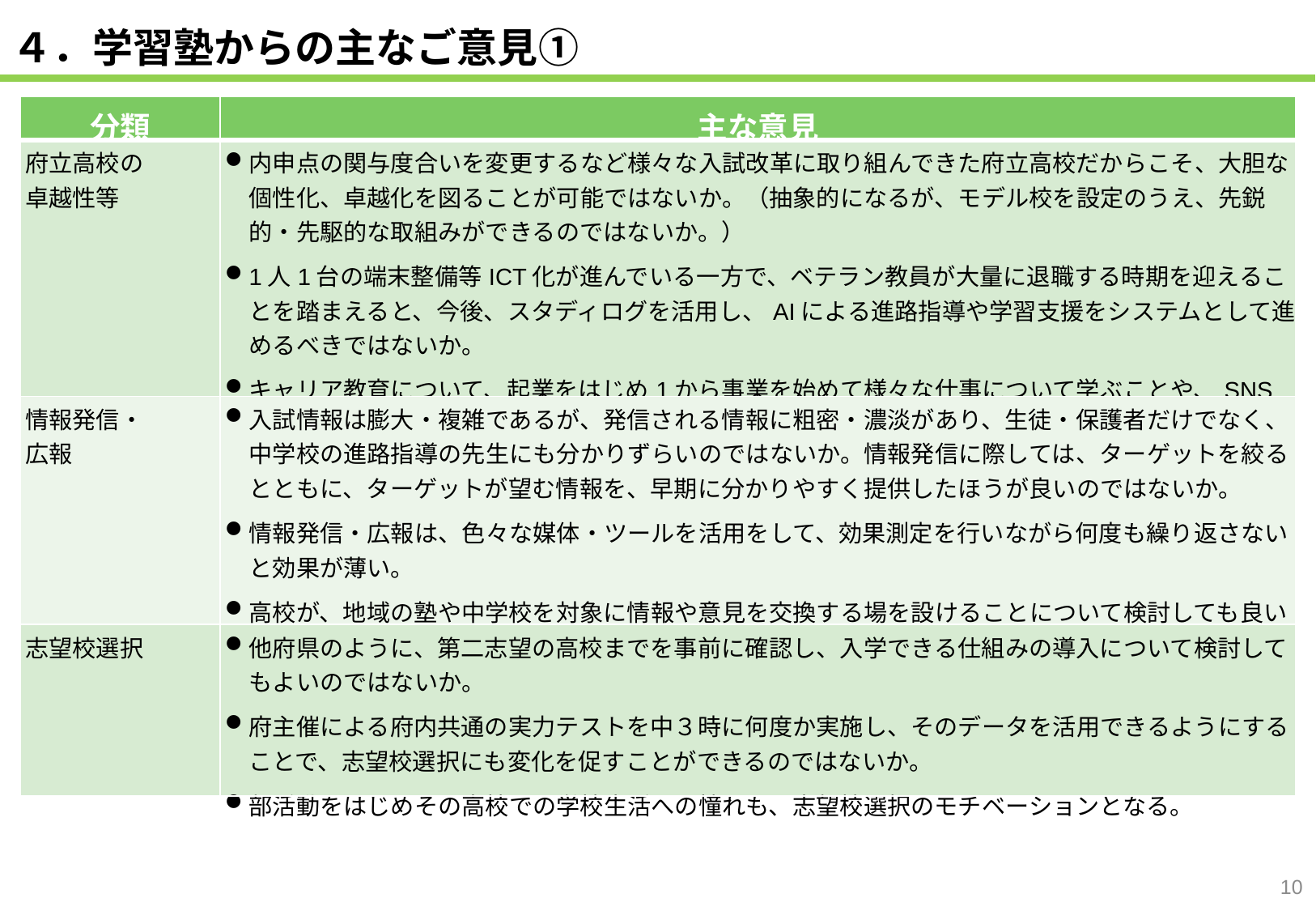

４．学習塾からの主なご意見①
| 分類 | 主な意見 |
| --- | --- |
| 府立高校の 卓越性等 | 内申点の関与度合いを変更するなど様々な入試改革に取り組んできた府立高校だからこそ、大胆な個性化、卓越化を図ることが可能ではないか。（抽象的になるが、モデル校を設定のうえ、先鋭的・先駆的な取組みができるのではないか。） 1人1台の端末整備等ICT化が進んでいる一方で、ベテラン教員が大量に退職する時期を迎えることを踏まえると、今後、スタディログを活用し、AIによる進路指導や学習支援をシステムとして進めるべきではないか。 キャリア教育について、起業をはじめ1から事業を始めて様々な仕事について学ぶことや、SNS等でのフェイクニースを見分けるような情報リテラシーの習得が必要になるのではないか。 |
| 情報発信・ 広報 | 入試情報は膨大・複雑であるが、発信される情報に粗密・濃淡があり、生徒・保護者だけでなく、中学校の進路指導の先生にも分かりずらいのではないか。情報発信に際しては、ターゲットを絞るとともに、ターゲットが望む情報を、早期に分かりやすく提供したほうが良いのではないか。 情報発信・広報は、色々な媒体・ツールを活用をして、効果測定を行いながら何度も繰り返さないと効果が薄い。 高校が、地域の塾や中学校を対象に情報や意見を交換する場を設けることについて検討しても良いのではないか。 |
| 志望校選択 | 他府県のように、第二志望の高校までを事前に確認し、入学できる仕組みの導入について検討してもよいのではないか。 府主催による府内共通の実力テストを中３時に何度か実施し、そのデータを活用できるようにすることで、志望校選択にも変化を促すことができるのではないか。 部活動をはじめその高校での学校生活への憧れも、志望校選択のモチベーションとなる。 |
10